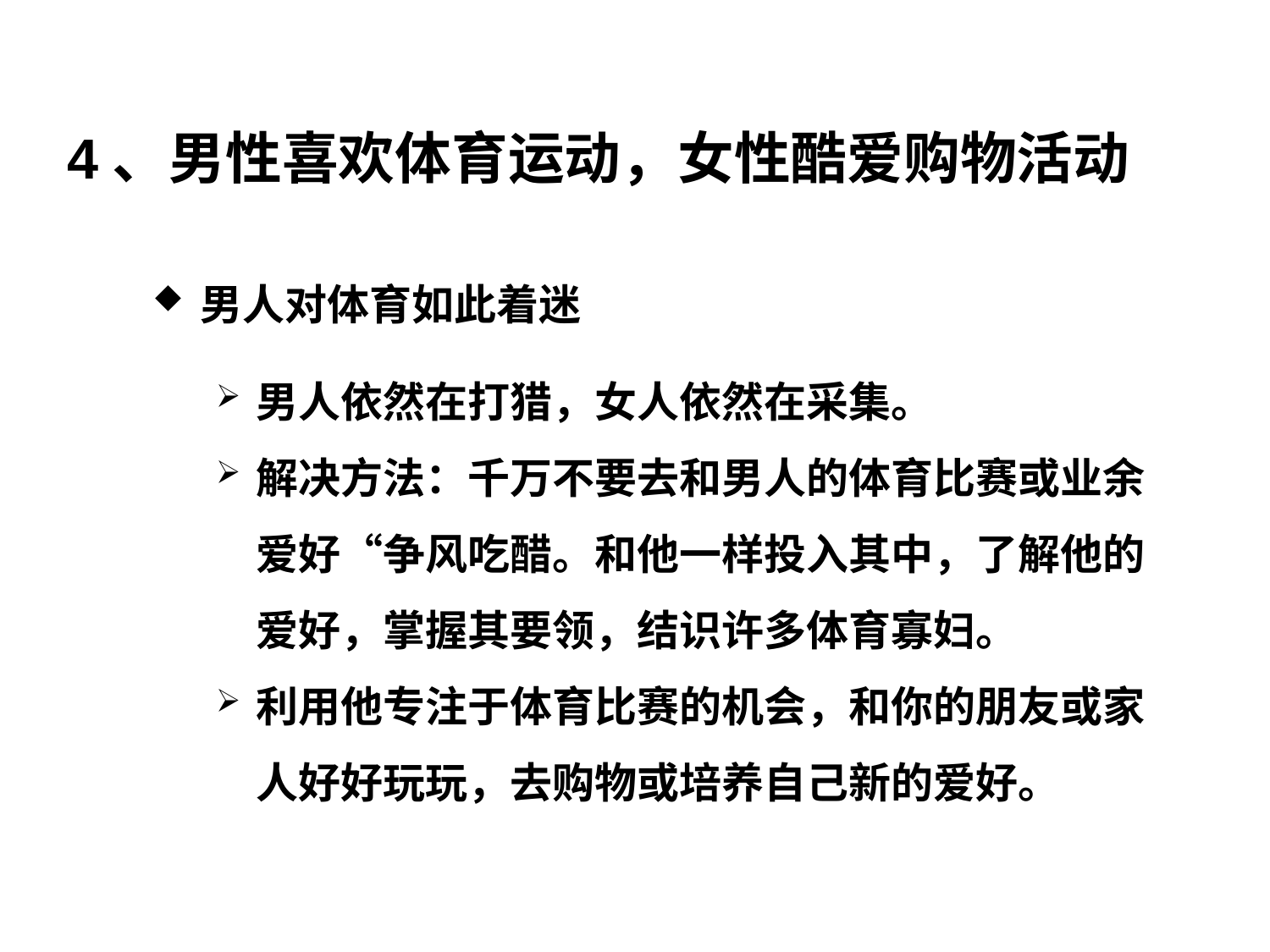

4、男性喜欢体育运动，女性酷爱购物活动
男人对体育如此着迷
男人依然在打猎，女人依然在采集。
解决方法：千万不要去和男人的体育比赛或业余爱好“争风吃醋。和他一样投入其中，了解他的爱好，掌握其要领，结识许多体育寡妇。
利用他专注于体育比赛的机会，和你的朋友或家人好好玩玩，去购物或培养自己新的爱好。